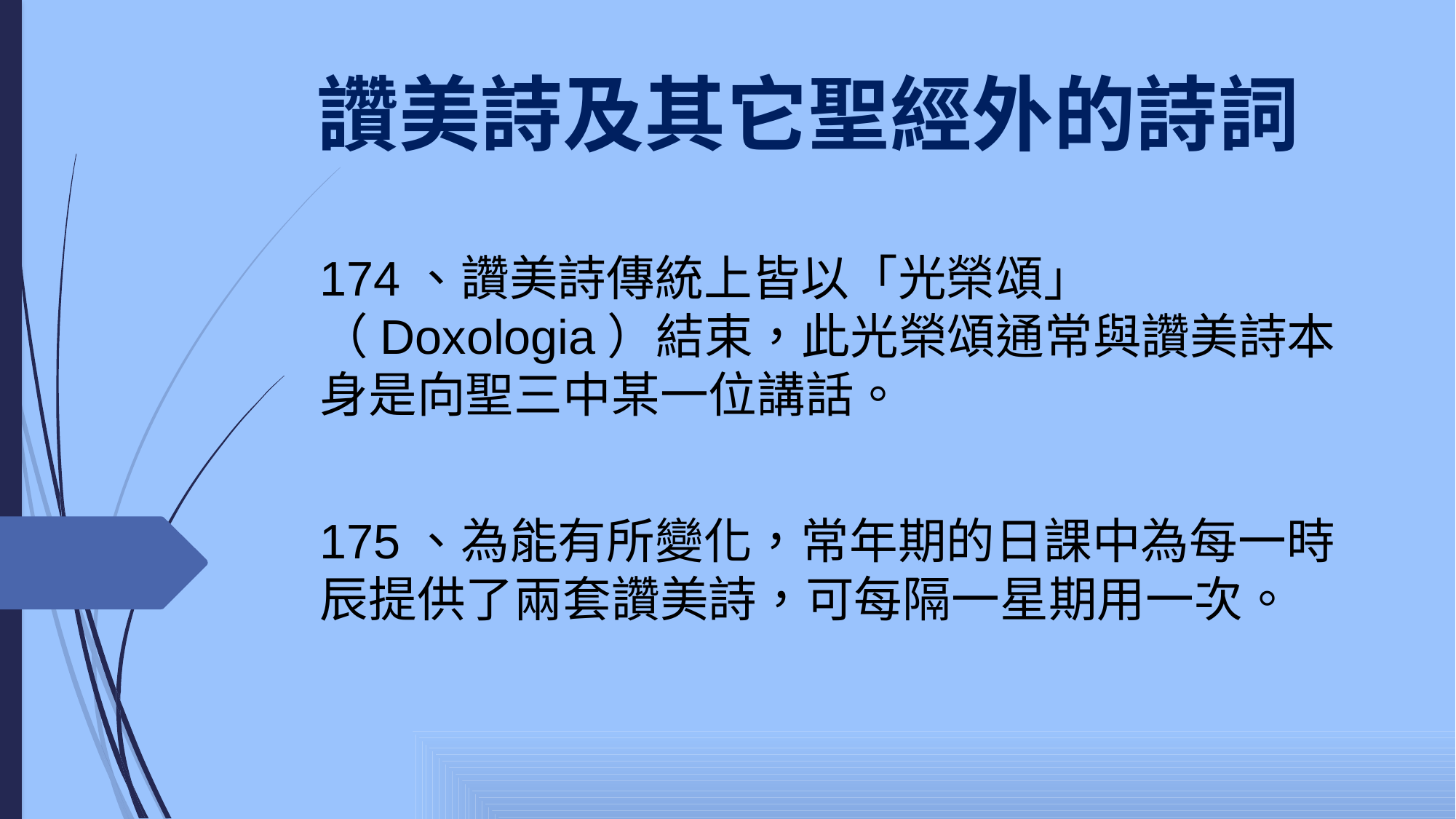

# 讚美詩及其它聖經外的詩詞
174、讚美詩傳統上皆以「光榮頌」（Doxologia）結束，此光榮頌通常與讚美詩本身是向聖三中某一位講話。

175、為能有所變化，常年期的日課中為每一時辰提供了兩套讚美詩，可每隔一星期用一次。